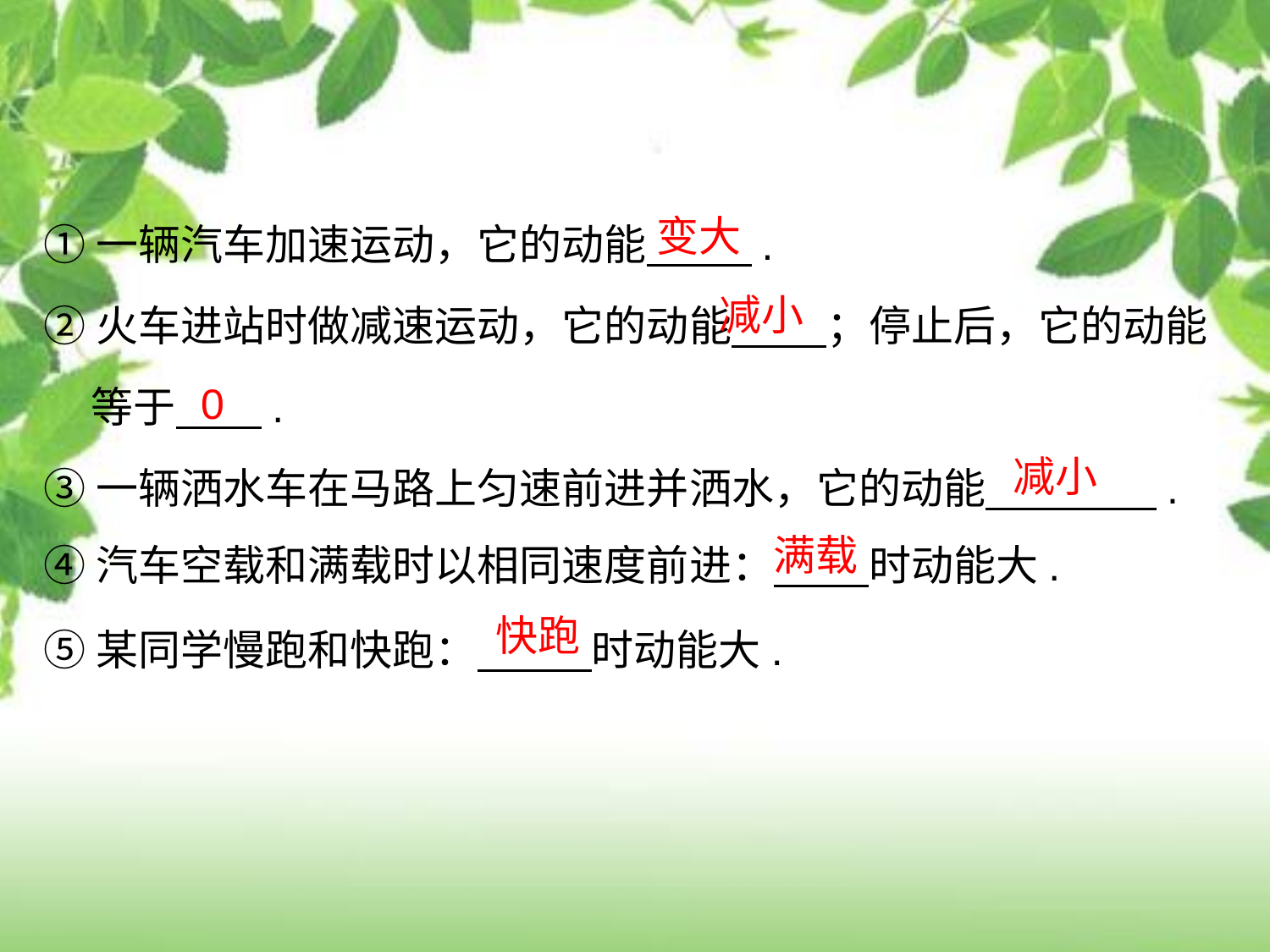

①一辆汽车加速运动，它的动能           .
②火车进站时做减速运动，它的动能          ；停止后，它的动能等于         .
③一辆洒水车在马路上匀速前进并洒水，它的动能                  .
变大
减小
0
减小
④汽车空载和满载时以相同速度前进：          时动能大.
⑤某同学慢跑和快跑：            时动能大.
满载
快跑